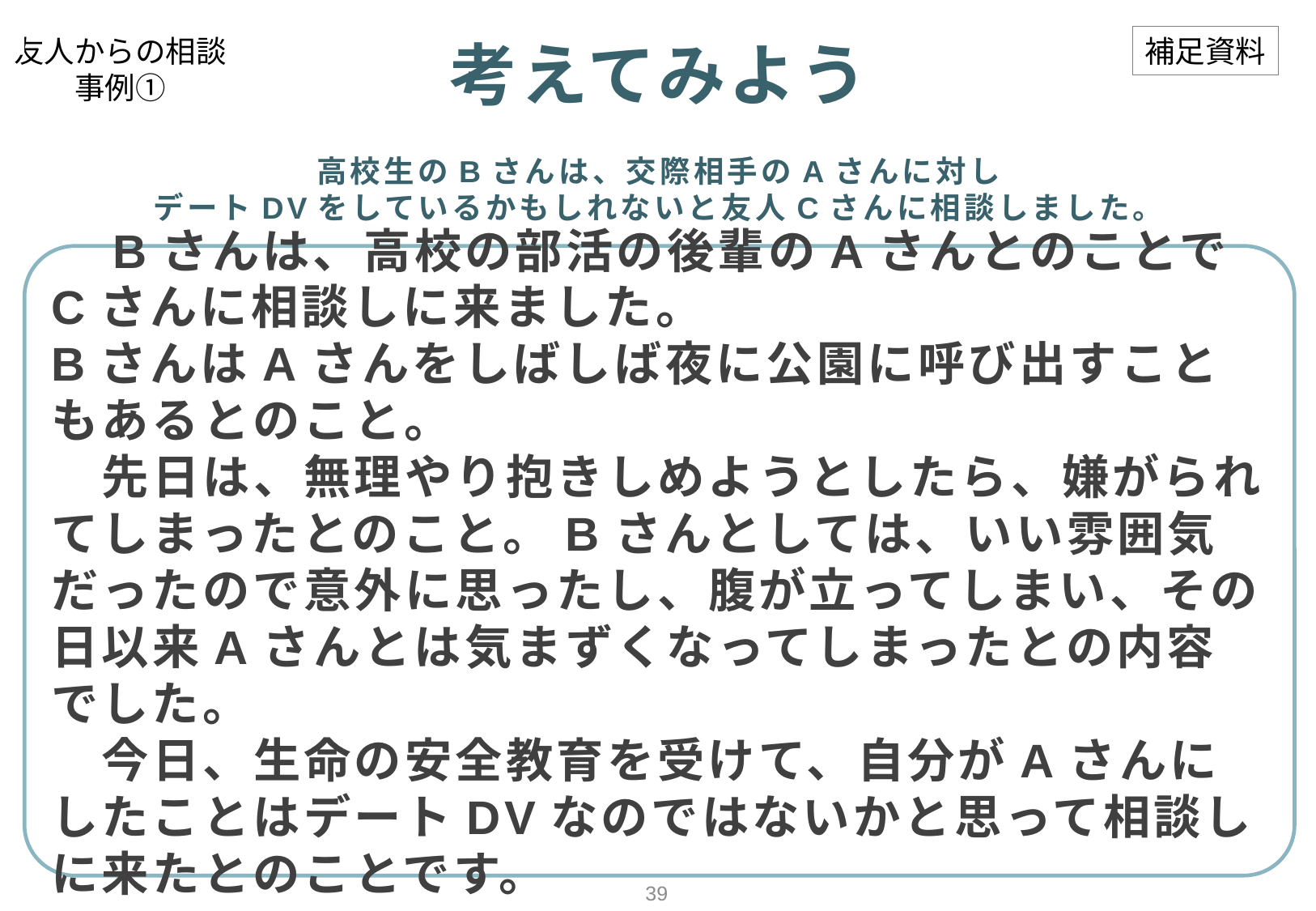

友人からの相談
事例①
考えてみよう
補足資料
高校生のBさんは、交際相手のAさんに対し
デートDVをしているかもしれないと友人Cさんに相談しました。
　Bさんは、高校の部活の後輩のAさんとのことでCさんに相談しに来ました。
BさんはAさんをしばしば夜に公園に呼び出すこともあるとのこと。
　先日は、無理やり抱きしめようとしたら、嫌がられてしまったとのこと。Bさんとしては、いい雰囲気だったので意外に思ったし、腹が立ってしまい、その日以来Aさんとは気まずくなってしまったとの内容でした。
　今日、生命の安全教育を受けて、自分がAさんにしたことはデートDVなのではないかと思って相談しに来たとのことです。
39